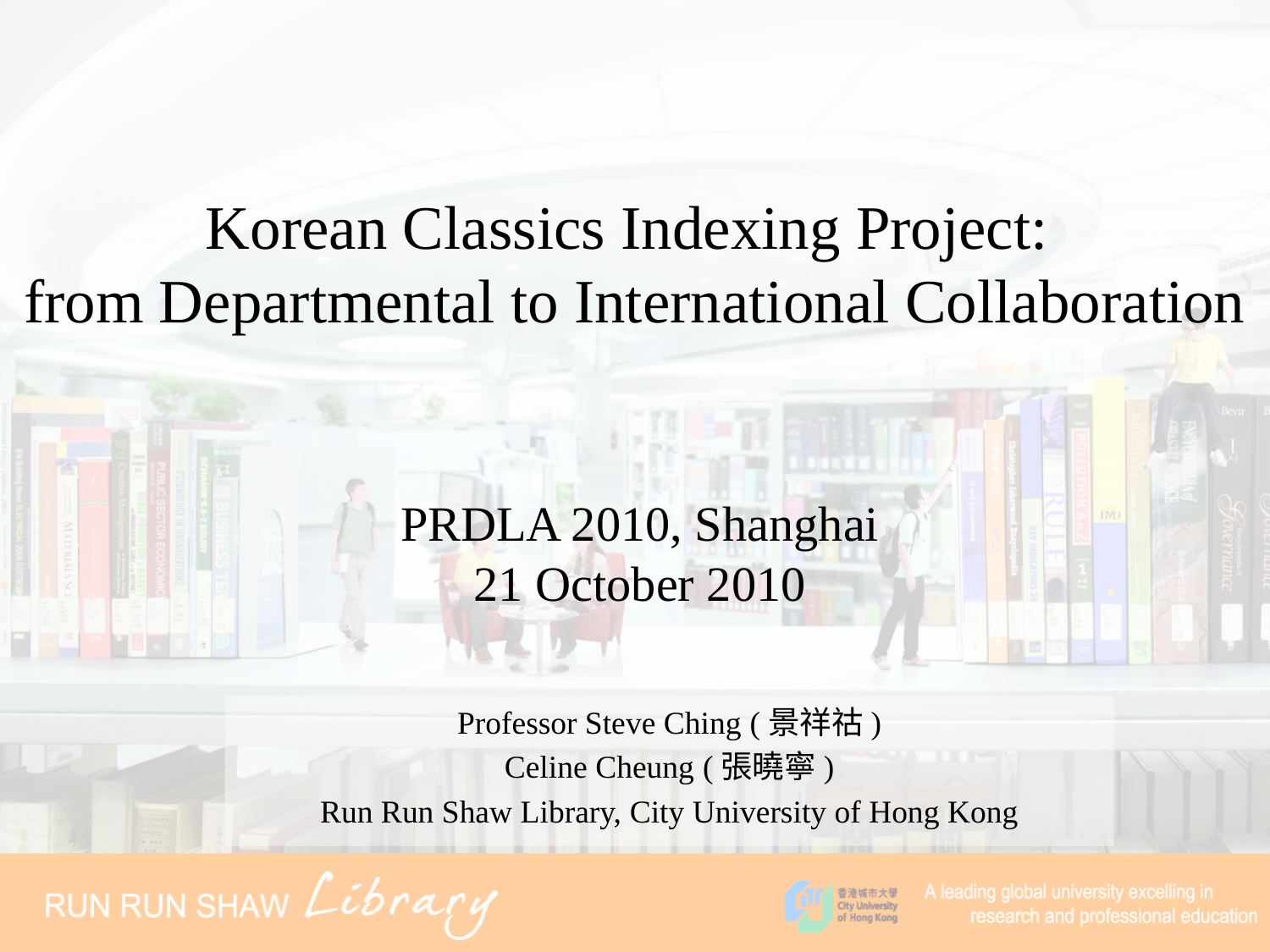

Korean Classics Indexing Project:
from Departmental to International Collaboration

PRDLA 2010, Shanghai
21 October 2010
Professor Steve Ching (景祥祜)
Celine Cheung (張曉寧)
Run Run Shaw Library, City University of Hong Kong